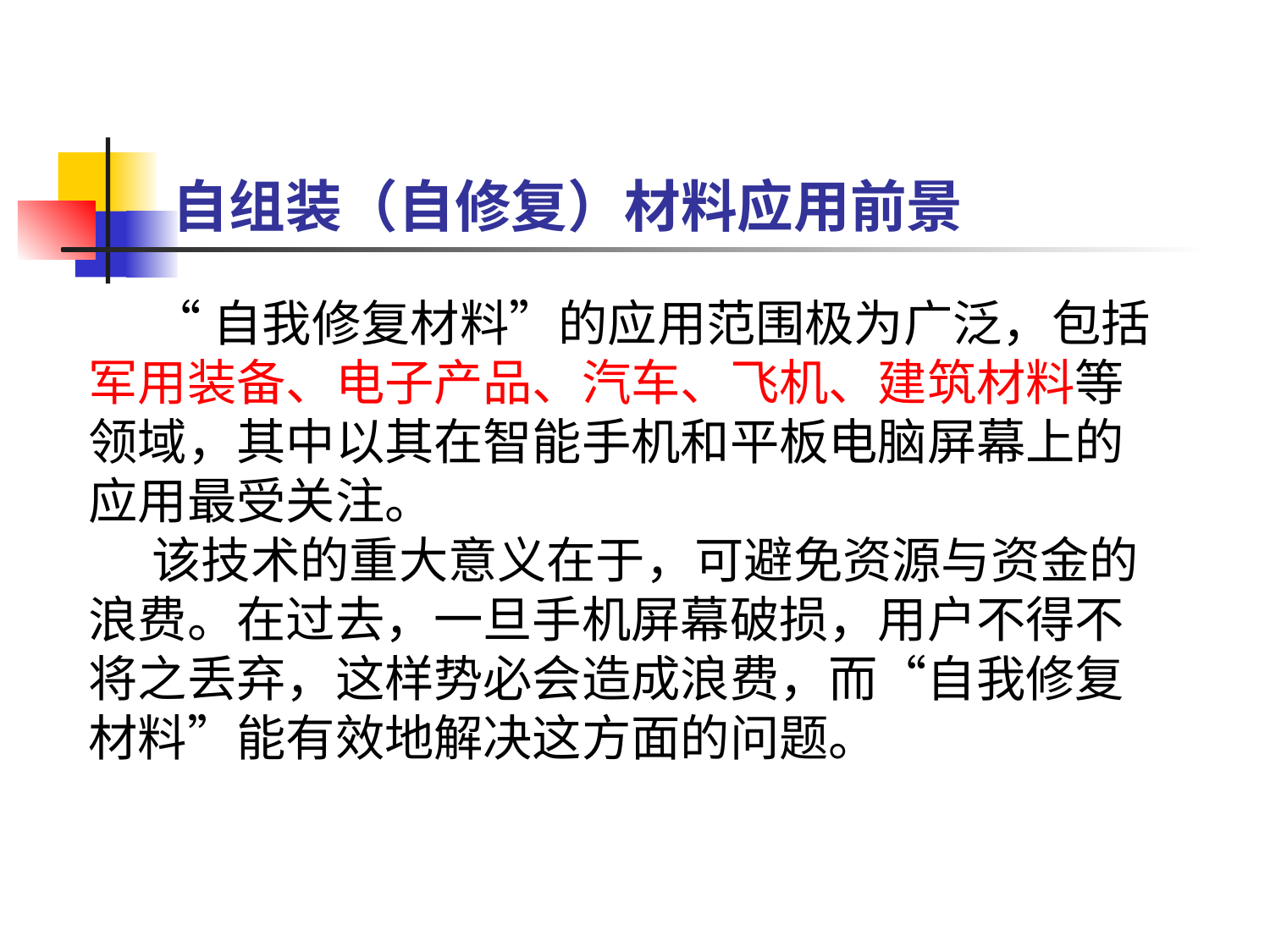

# 自组装（自修复）材料应用前景

“自我修复材料”的应用范围极为广泛，包括军用装备、电子产品、汽车、飞机、建筑材料等领域，其中以其在智能手机和平板电脑屏幕上的应用最受关注。
该技术的重大意义在于，可避免资源与资金的浪费。在过去，一旦手机屏幕破损，用户不得不将之丢弃，这样势必会造成浪费，而“自我修复材料”能有效地解决这方面的问题。